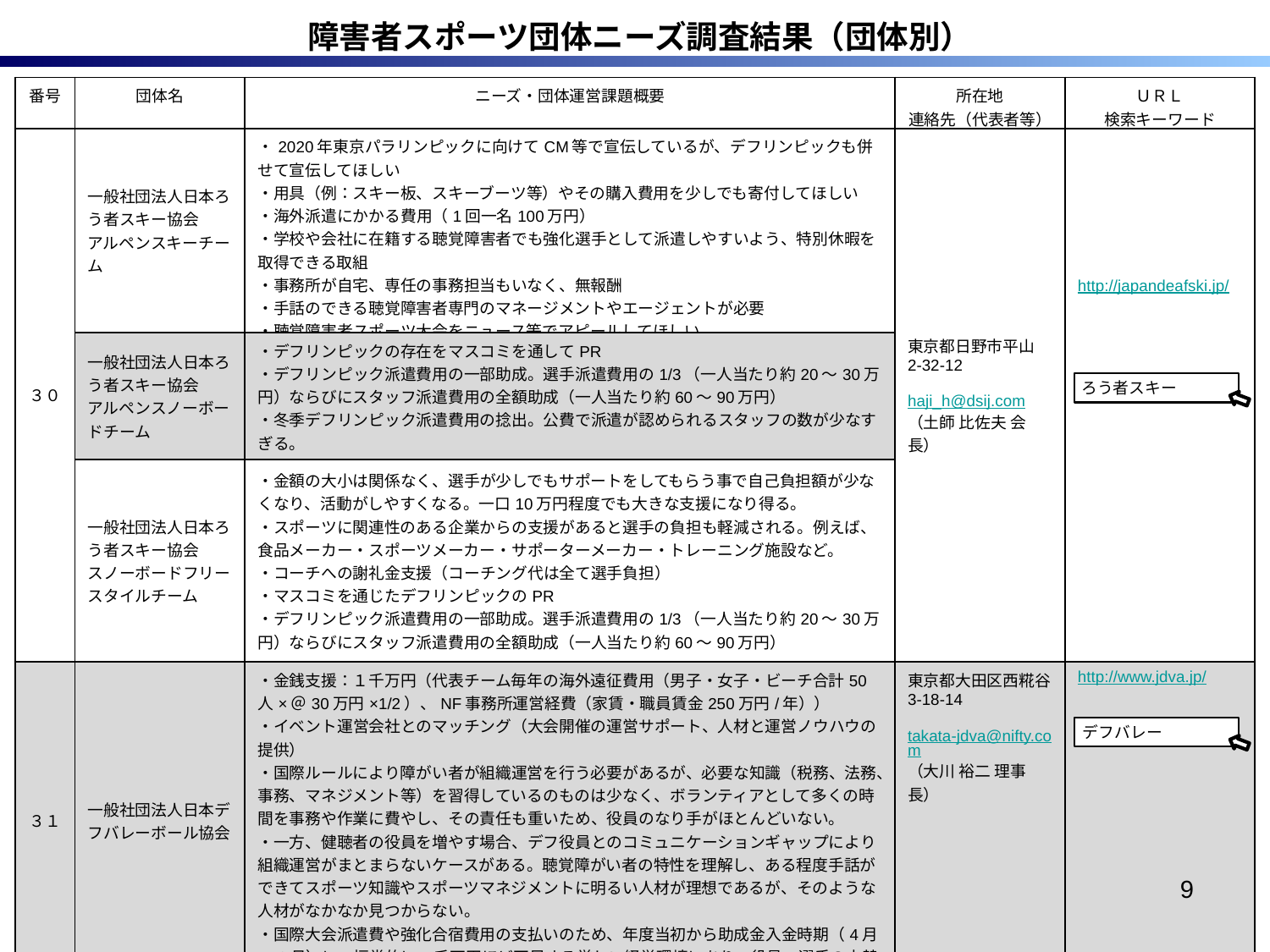

障害者スポーツ団体ニーズ調査結果（団体別）

| 番号 | 団体名 | ニーズ・団体運営課題概要 | 所在地 連絡先（代表者等） | ＵＲＬ 検索キーワード |
| --- | --- | --- | --- | --- |
| ３０ | 一般社団法人日本ろう者スキー協会 アルペンスキーチーム | ・2020年東京パラリンピックに向けてCM等で宣伝しているが、デフリンピックも併せて宣伝してほしい ・用具（例：スキー板、スキーブーツ等）やその購入費用を少しでも寄付してほしい ・海外派遣にかかる費用（1回一名100万円） ・学校や会社に在籍する聴覚障害者でも強化選手として派遣しやすいよう、特別休暇を取得できる取組 ・事務所が自宅、専任の事務担当もいなく、無報酬 ・手話のできる聴覚障害者専門のマネージメントやエージェントが必要 ・聴覚障害者スポーツ大会をニュース等でアピールしてほしい | 東京都日野市平山2-32-12 haji\_h@dsij.com （土師 比佐夫 会長） | http://japandeafski.jp/ |
|  | 一般社団法人日本ろう者スキー協会 アルペンスノーボードチーム | ・デフリンピックの存在をマスコミを通してPR ・デフリンピック派遣費用の一部助成。選手派遣費用の1/3（一人当たり約20～30万円）ならびにスタッフ派遣費用の全額助成（一人当たり約60～90万円） ・冬季デフリンピック派遣費用の捻出。公費で派遣が認められるスタッフの数が少なすぎる。 |  |  |
|  | 一般社団法人日本ろう者スキー協会 スノーボードフリースタイルチーム | ・金額の大小は関係なく、選手が少しでもサポートをしてもらう事で自己負担額が少なくなり、活動がしやすくなる。一口10万円程度でも大きな支援になり得る。 ・スポーツに関連性のある企業からの支援があると選手の負担も軽減される。例えば、食品メーカー・スポーツメーカー・サポーターメーカー・トレーニング施設など。 ・コーチへの謝礼金支援（コーチング代は全て選手負担） ・マスコミを通じたデフリンピックのPR ・デフリンピック派遣費用の一部助成。選手派遣費用の1/3（一人当たり約20～30万円）ならびにスタッフ派遣費用の全額助成（一人当たり約60～90万円） |  |  |
| ３１ | 一般社団法人日本デフバレーボール協会 | ・金銭支援：１千万円（代表チーム毎年の海外遠征費用（男子・女子・ビーチ合計50人×＠30万円×1/2）、NF事務所運営経費（家賃・職員賃金250万円/年）） ・イベント運営会社とのマッチング（大会開催の運営サポート、人材と運営ノウハウの提供） ・国際ルールにより障がい者が組織運営を行う必要があるが、必要な知識（税務、法務、事務、マネジメント等）を習得しているのものは少なく、ボランティアとして多くの時間を事務や作業に費やし、その責任も重いため、役員のなり手がほとんどいない。 ・一方、健聴者の役員を増やす場合、デフ役員とのコミュニケーションギャップにより組織運営がまとまらないケースがある。聴覚障がい者の特性を理解し、ある程度手話ができてスポーツ知識やスポーツマネジメントに明るい人材が理想であるが、そのような人材がなかなか見つからない。 ・国際大会派遣費や強化合宿費用の支払いのため、年度当初から助成金入金時期（4月～8月）に、恒常的に1千万円ほど不足する厳しい経営環境にあり、役員・選手の立替や自己負担によりカバーしている。 ・2017年に開催されるデフリンピックについての、国・地方公共団体からの積極的な情報発信 | 東京都大田区西糀谷3-18-14 takata-jdva@nifty.com （大川 裕二 理事長） | http://www.jdva.jp/ |
ろう者スキー

デフバレー

9